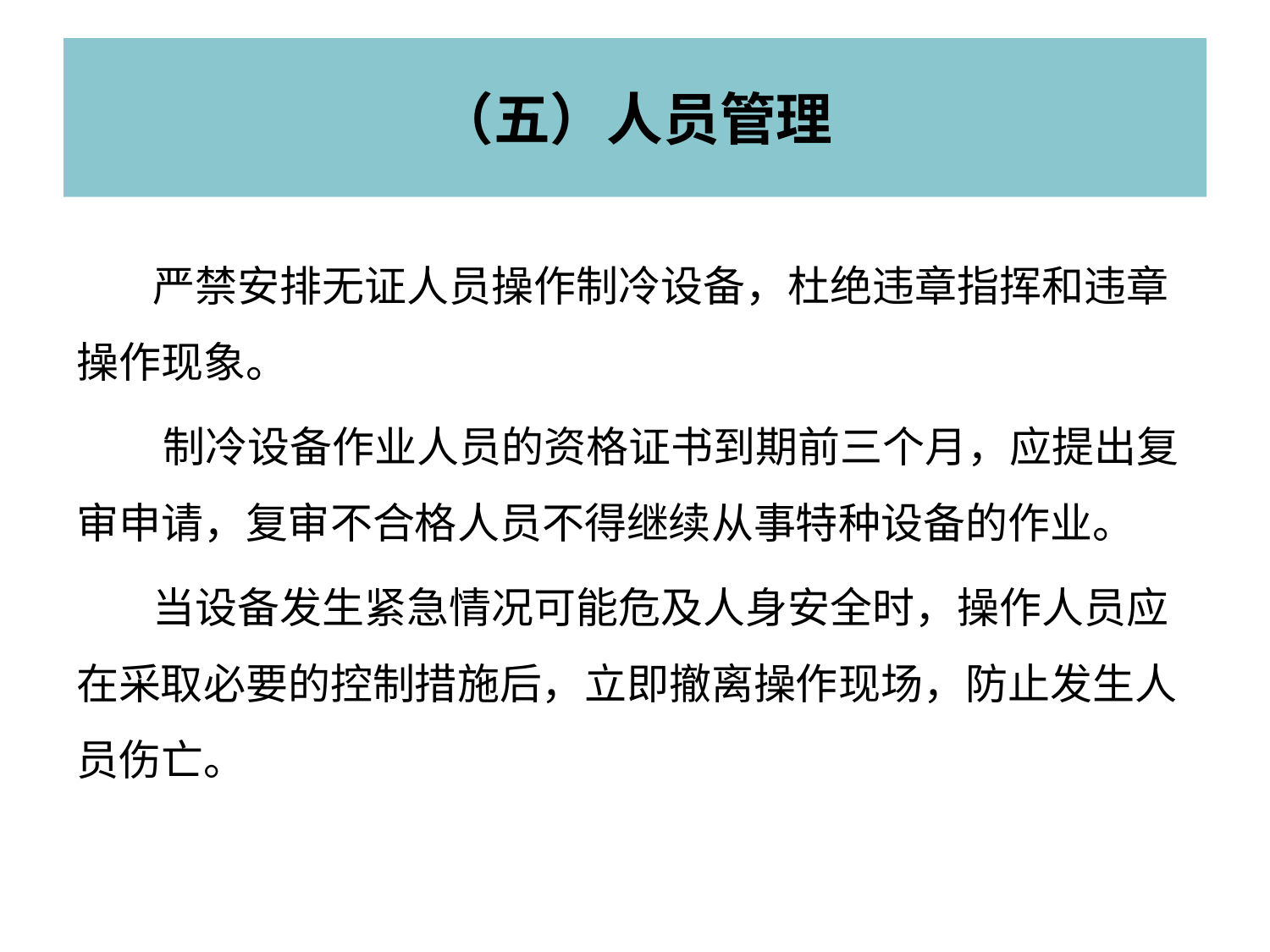

# （五）人员管理
       严禁安排无证人员操作制冷设备，杜绝违章指挥和违章操作现象。
        制冷设备作业人员的资格证书到期前三个月，应提出复审申请，复审不合格人员不得继续从事特种设备的作业。
       当设备发生紧急情况可能危及人身安全时，操作人员应在采取必要的控制措施后，立即撤离操作现场，防止发生人员伤亡。
72